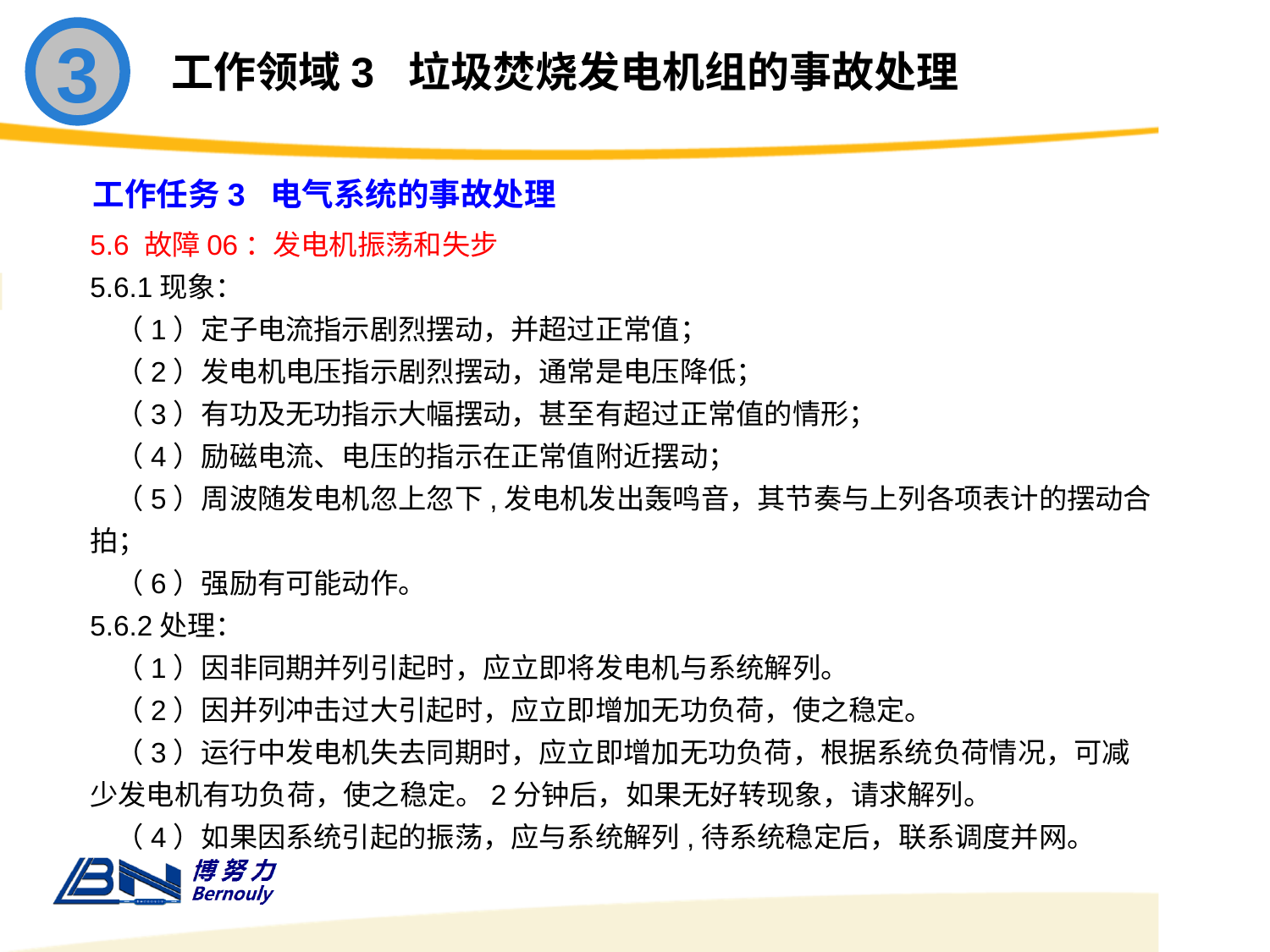

3
工作领域3  垃圾焚烧发电机组的事故处理
工作任务3  电气系统的事故处理
5.6 故障06：发电机振荡和失步
5.6.1现象：
   （1）定子电流指示剧烈摆动，并超过正常值；
   （2）发电机电压指示剧烈摆动，通常是电压降低；
   （3）有功及无功指示大幅摆动，甚至有超过正常值的情形；
   （4）励磁电流、电压的指示在正常值附近摆动；
   （5）周波随发电机忽上忽下,发电机发出轰鸣音，其节奏与上列各项表计的摆动合拍；
   （6）强励有可能动作。
5.6.2处理：
   （1）因非同期并列引起时，应立即将发电机与系统解列。
   （2）因并列冲击过大引起时，应立即增加无功负荷，使之稳定。
   （3）运行中发电机失去同期时，应立即增加无功负荷，根据系统负荷情况，可减少发电机有功负荷，使之稳定。2分钟后，如果无好转现象，请求解列。
   （4）如果因系统引起的振荡，应与系统解列,待系统稳定后，联系调度并网。